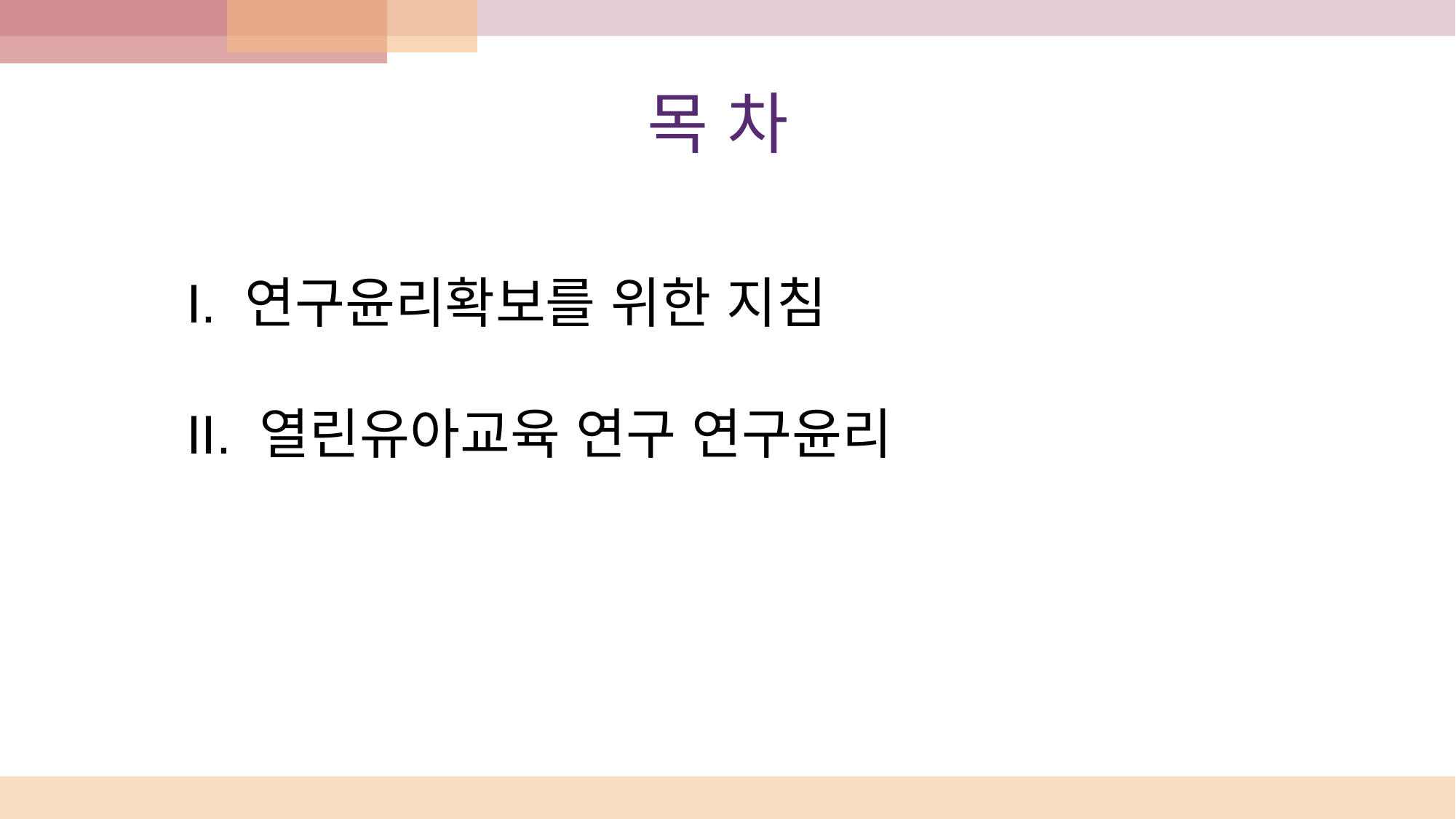

# 목 차
I. 연구윤리확보를 위한 지침
II. 열린유아교육 연구 연구윤리